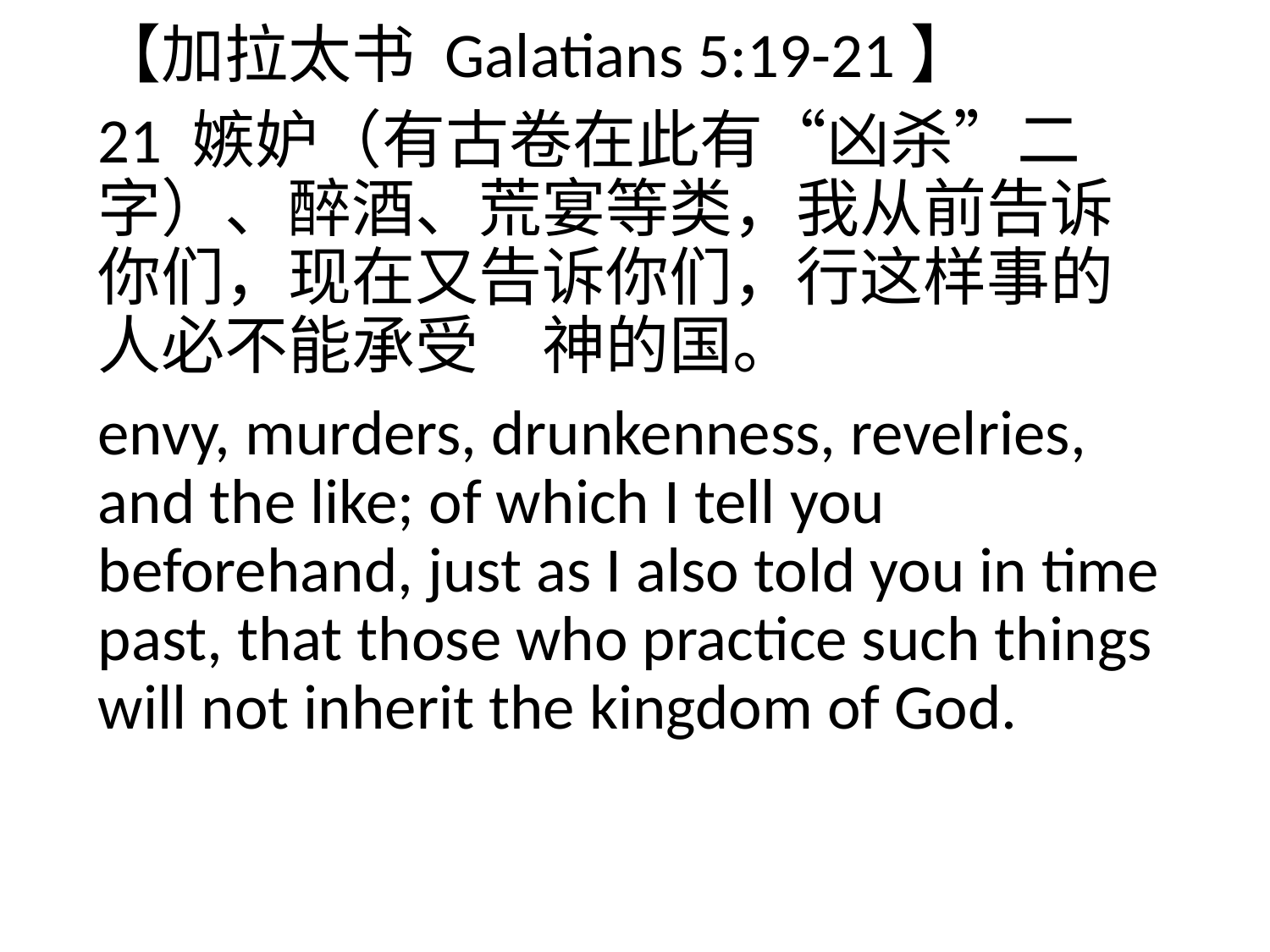

【加拉太书 Galatians 5:19-21】
21 嫉妒（有古卷在此有“凶杀”二字）、醉酒、荒宴等类，我从前告诉你们，现在又告诉你们，行这样事的人必不能承受　神的国。
envy, murders, drunkenness, revelries, and the like; of which I tell you beforehand, just as I also told you in time past, that those who practice such things will not inherit the kingdom of God.